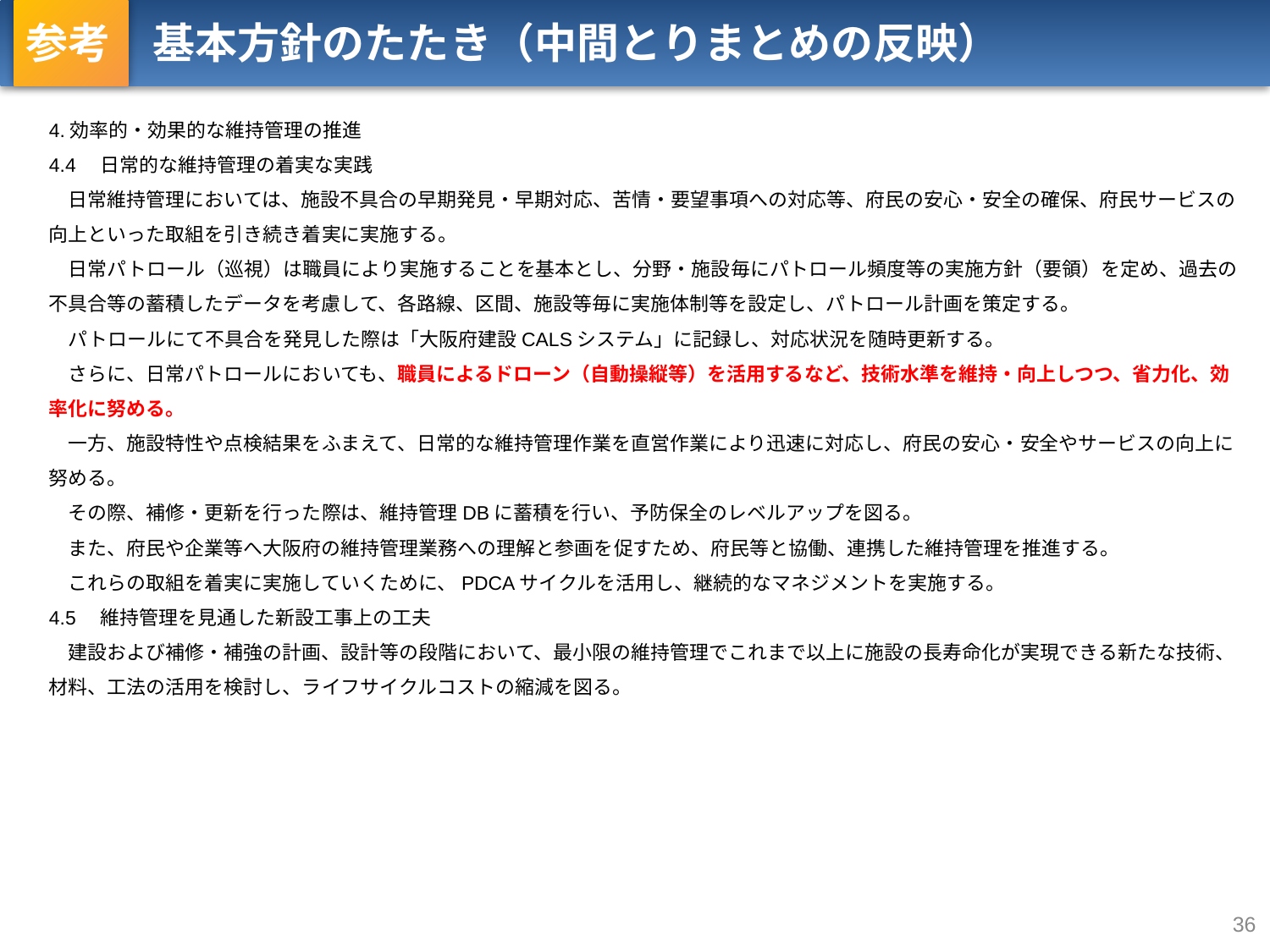

参考　基本方針のたたき（中間とりまとめの反映）
4.効率的・効果的な維持管理の推進
4.4　日常的な維持管理の着実な実践
　日常維持管理においては、施設不具合の早期発見・早期対応、苦情・要望事項への対応等、府民の安心・安全の確保、府民サービスの向上といった取組を引き続き着実に実施する。
　日常パトロール（巡視）は職員により実施することを基本とし、分野・施設毎にパトロール頻度等の実施方針（要領）を定め、過去の不具合等の蓄積したデータを考慮して、各路線、区間、施設等毎に実施体制等を設定し、パトロール計画を策定する。
　パトロールにて不具合を発見した際は「大阪府建設CALSシステム」に記録し、対応状況を随時更新する。
　さらに、日常パトロールにおいても、職員によるドローン（自動操縦等）を活用するなど、技術水準を維持・向上しつつ、省力化、効率化に努める。
　一方、施設特性や点検結果をふまえて、日常的な維持管理作業を直営作業により迅速に対応し、府民の安心・安全やサービスの向上に努める。
　その際、補修・更新を行った際は、維持管理DBに蓄積を行い、予防保全のレベルアップを図る。
　また、府民や企業等へ大阪府の維持管理業務への理解と参画を促すため、府民等と協働、連携した維持管理を推進する。
　これらの取組を着実に実施していくために、PDCAサイクルを活用し、継続的なマネジメントを実施する。
4.5　維持管理を見通した新設工事上の工夫
　建設および補修・補強の計画、設計等の段階において、最小限の維持管理でこれまで以上に施設の長寿命化が実現できる新たな技術、材料、工法の活用を検討し、ライフサイクルコストの縮減を図る。
36